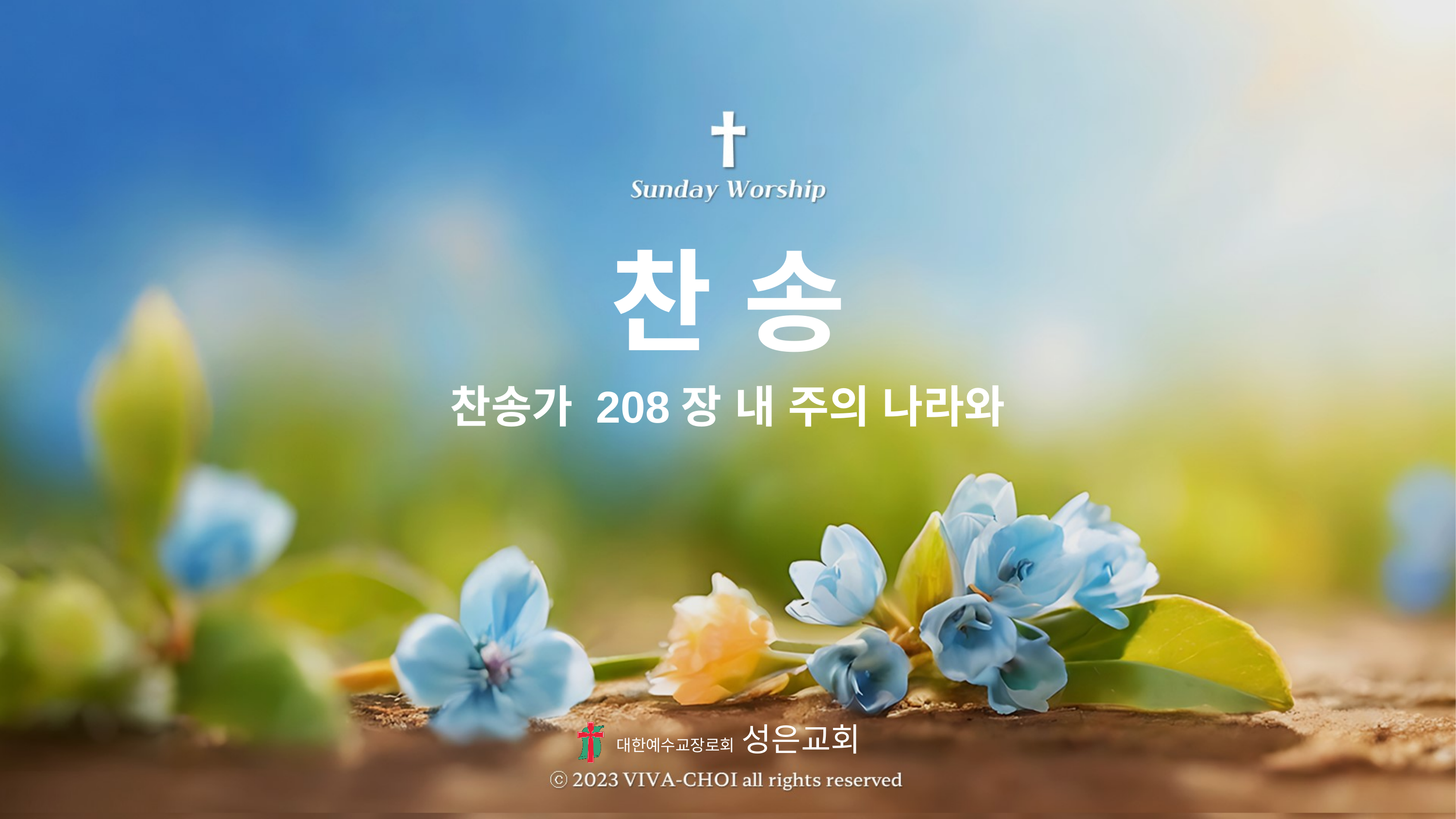

찬 송
찬송가 208장 내 주의 나라와